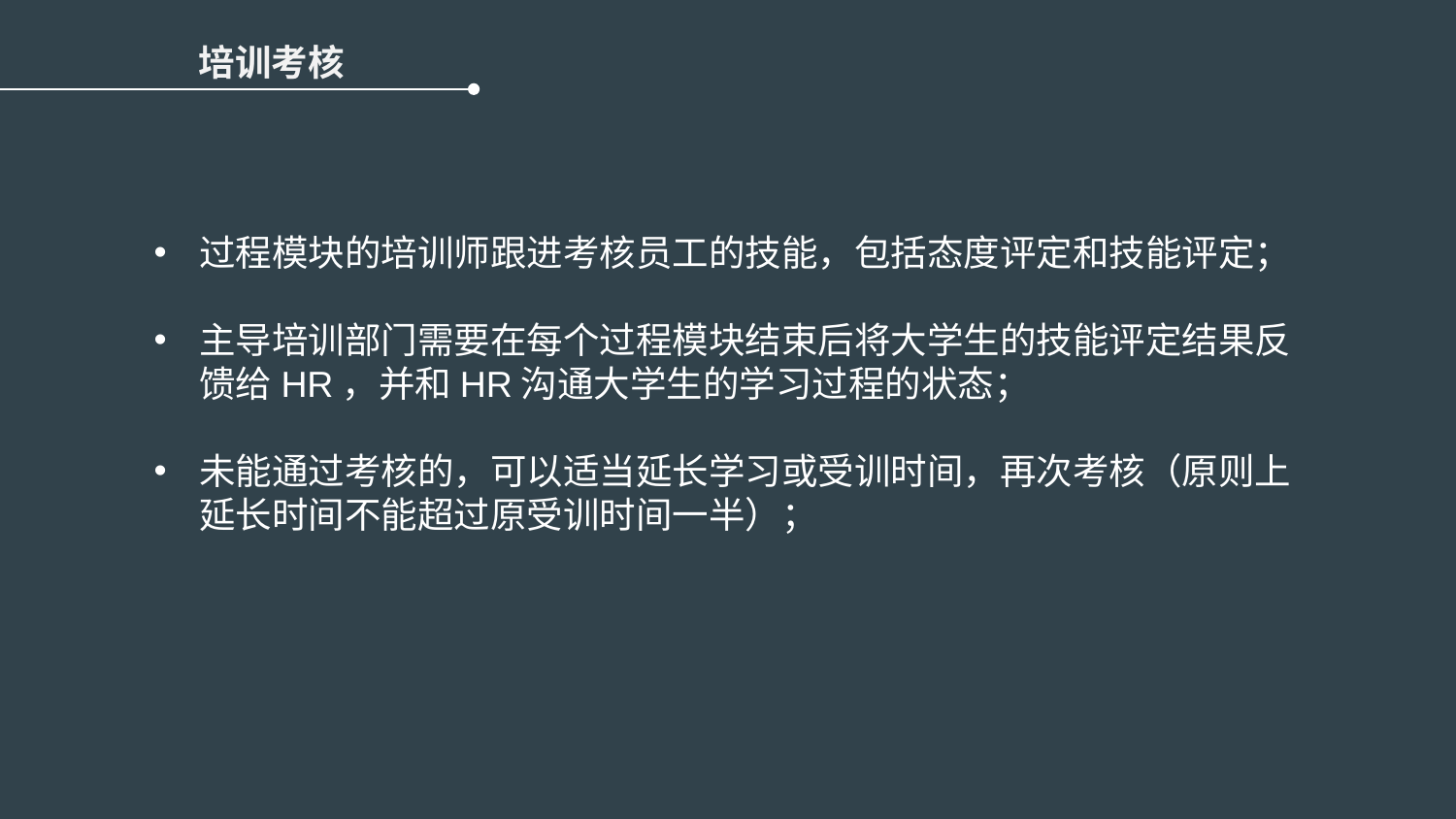

培训考核

过程模块的培训师跟进考核员工的技能，包括态度评定和技能评定；

主导培训部门需要在每个过程模块结束后将大学生的技能评定结果反馈给HR，并和HR沟通大学生的学习过程的状态；

未能通过考核的，可以适当延长学习或受训时间，再次考核（原则上延长时间不能超过原受训时间一半）；